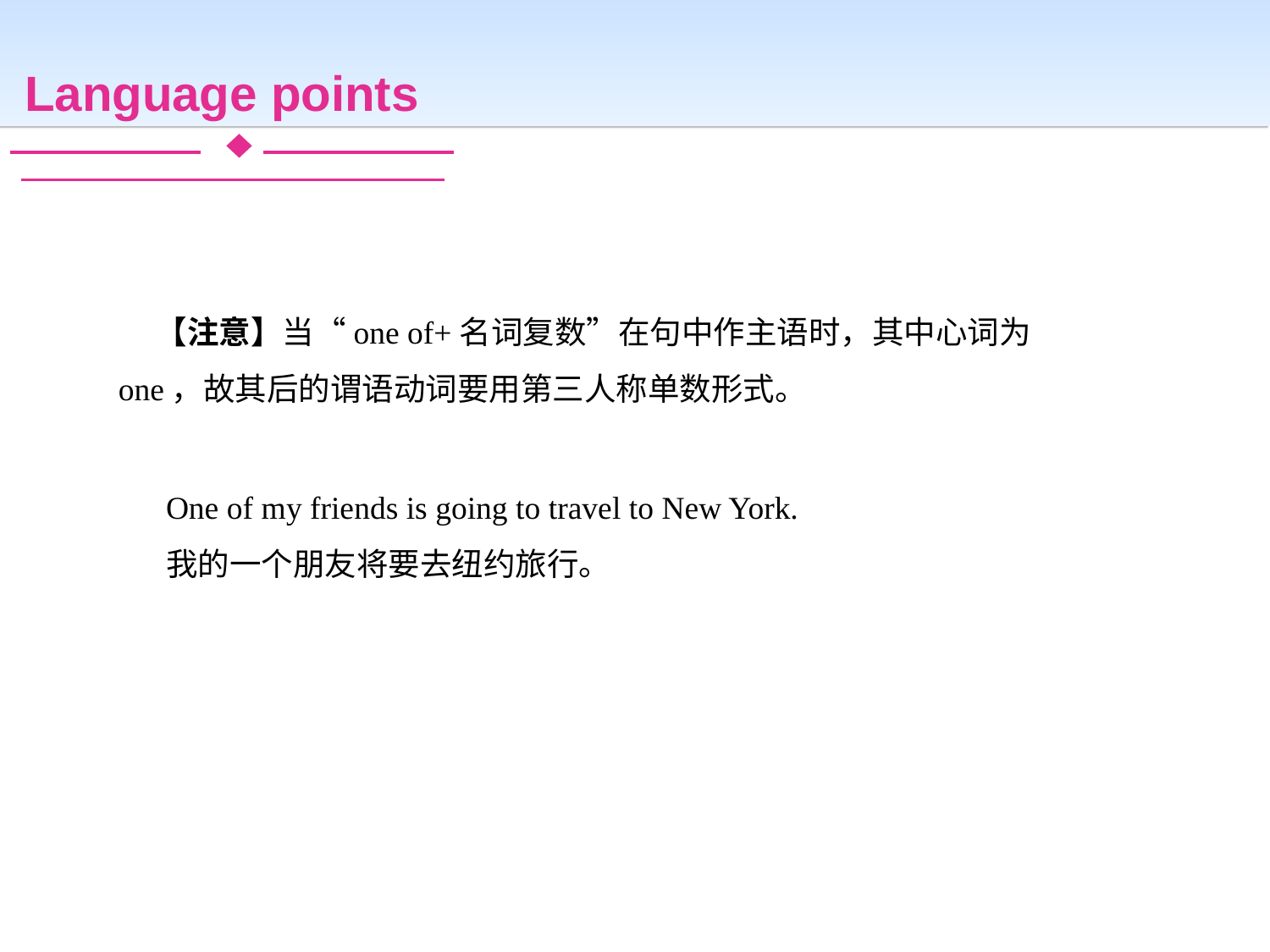

Language points

【注意】当“one of+名词复数”在句中作主语时，其中心词为one，故其后的谓语动词要用第三人称单数形式。
One of my friends is going to travel to New York.
我的一个朋友将要去纽约旅行。